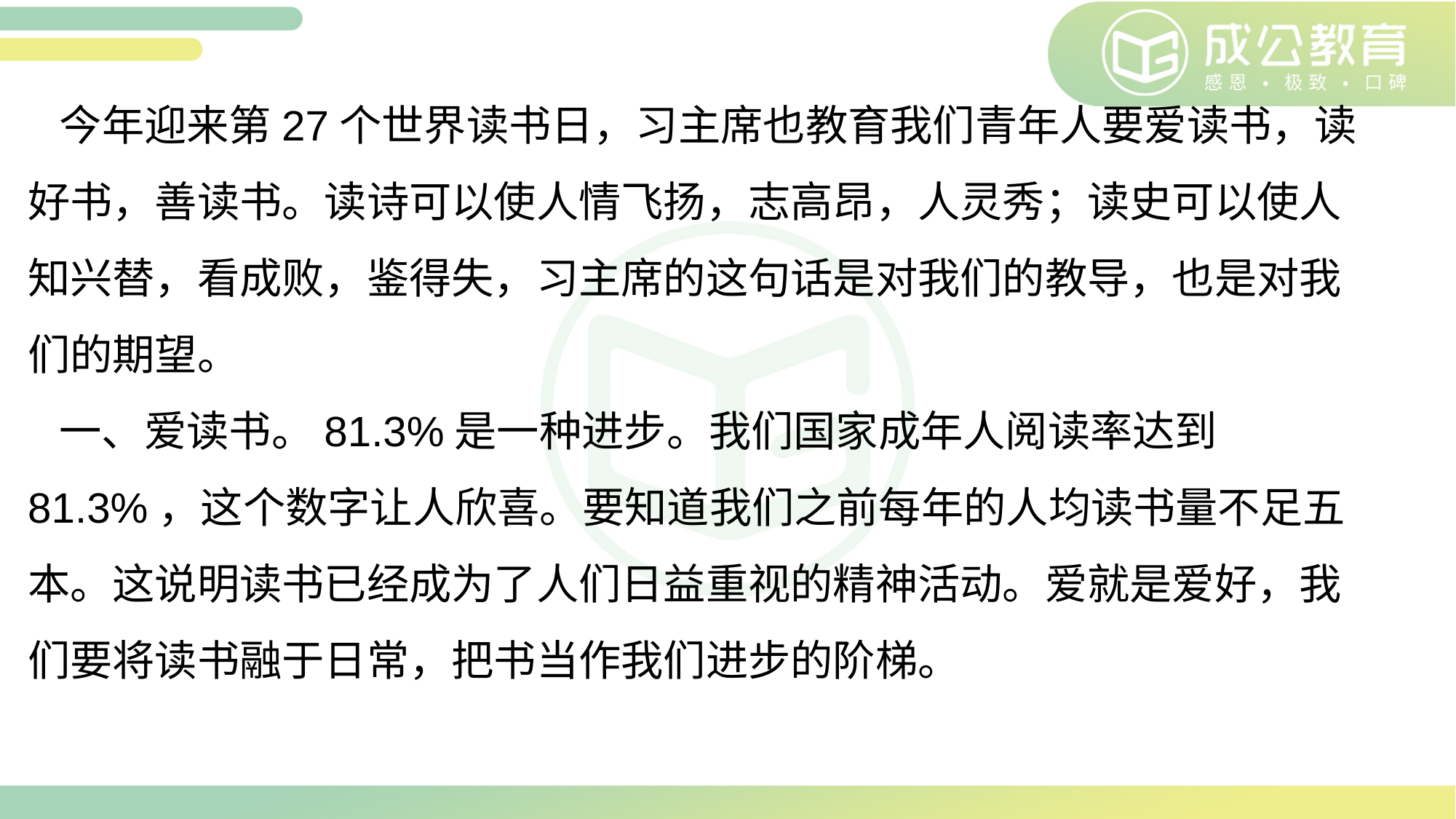

今年迎来第27个世界读书日，习主席也教育我们青年人要爱读书，读好书，善读书。读诗可以使人情飞扬，志高昂，人灵秀；读史可以使人知兴替，看成败，鉴得失，习主席的这句话是对我们的教导，也是对我们的期望。
一、爱读书。81.3%是一种进步。我们国家成年人阅读率达到81.3%，这个数字让人欣喜。要知道我们之前每年的人均读书量不足五本。这说明读书已经成为了人们日益重视的精神活动。爱就是爱好，我们要将读书融于日常，把书当作我们进步的阶梯。